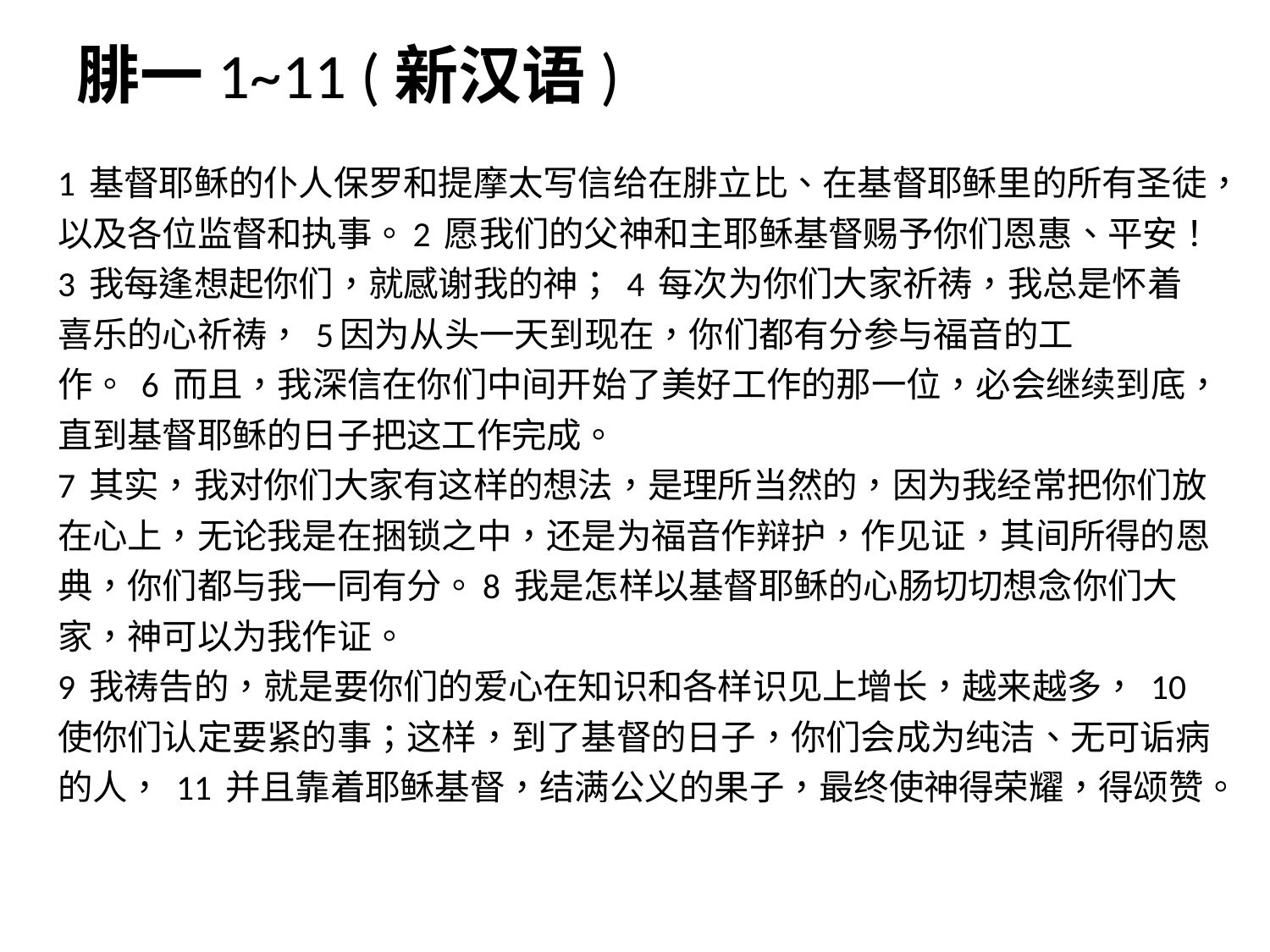

# 腓一1~11 (新汉语)
1 基督耶稣的仆人保罗和提摩太写信给在腓立比、在基督耶稣里的所有圣徒，以及各位监督和执事。2 愿我们的父神和主耶稣基督赐予你们恩惠、平安！
3 我每逢想起你们，就感谢我的神； 4 每次为你们大家祈祷，我总是怀着喜乐的心祈祷， 5因为从头一天到现在，你们都有分参与福音的工作。 6 而且，我深信在你们中间开始了美好工作的那一位，必会继续到底，直到基督耶稣的日子把这工作完成。
7 其实，我对你们大家有这样的想法，是理所当然的，因为我经常把你们放在心上，无论我是在捆锁之中，还是为福音作辩护，作见证，其间所得的恩典，你们都与我一同有分。8 我是怎样以基督耶稣的心肠切切想念你们大家，神可以为我作证。
9 我祷告的，就是要你们的爱心在知识和各样识见上增长，越来越多， 10使你们认定要紧的事；这样，到了基督的日子，你们会成为纯洁、无可诟病的人， 11 并且靠着耶稣基督，结满公义的果子，最终使神得荣耀，得颂赞。